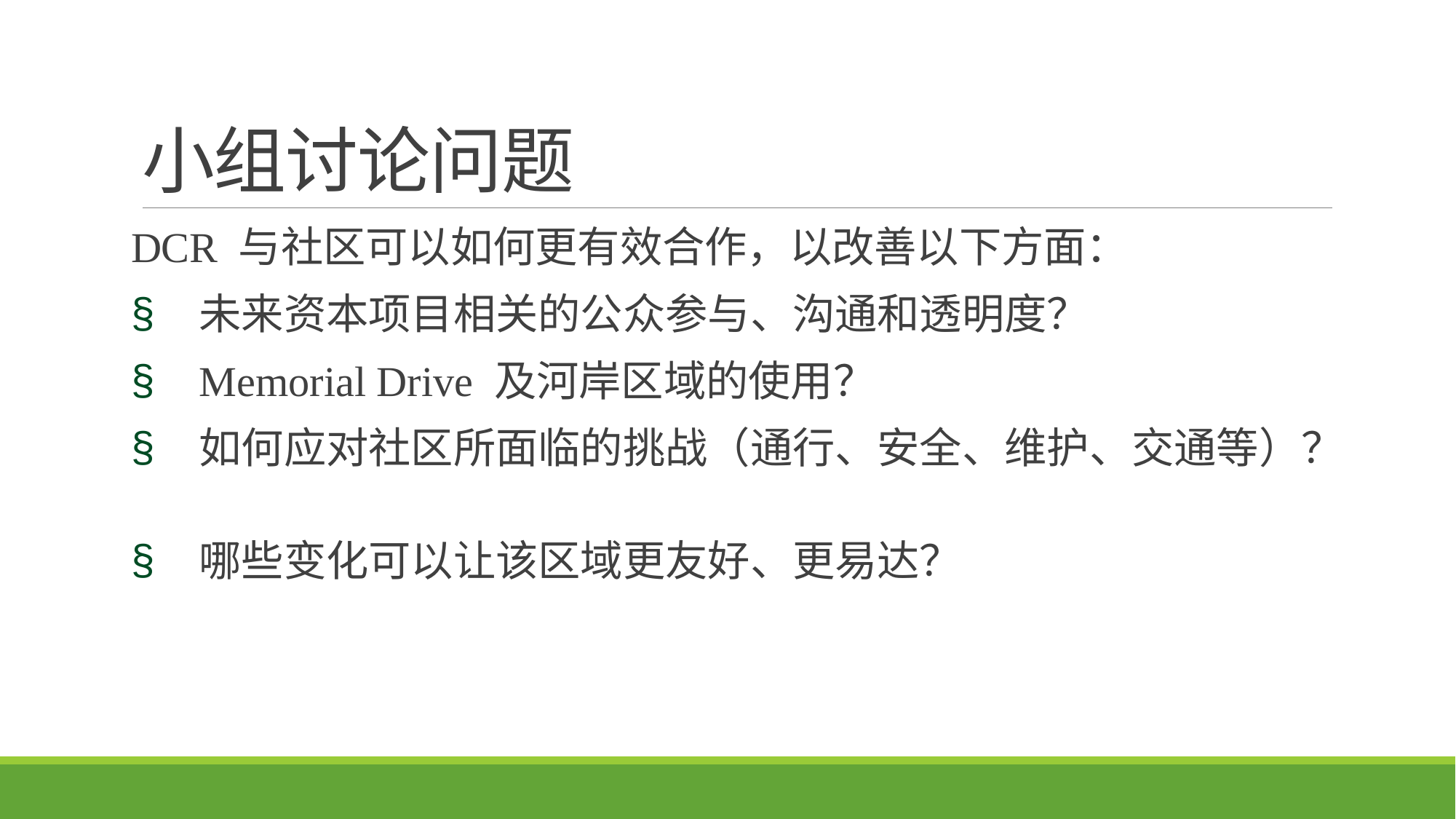

# 小组讨论问题
DCR 与社区可以如何更有效合作，以改善以下方面：
未来资本项目相关的公众参与、沟通和透明度？
Memorial Drive 及河岸区域的使用？
如何应对社区所面临的挑战（通行、安全、维护、交通等）？
哪些变化可以让该区域更友好、更易达？